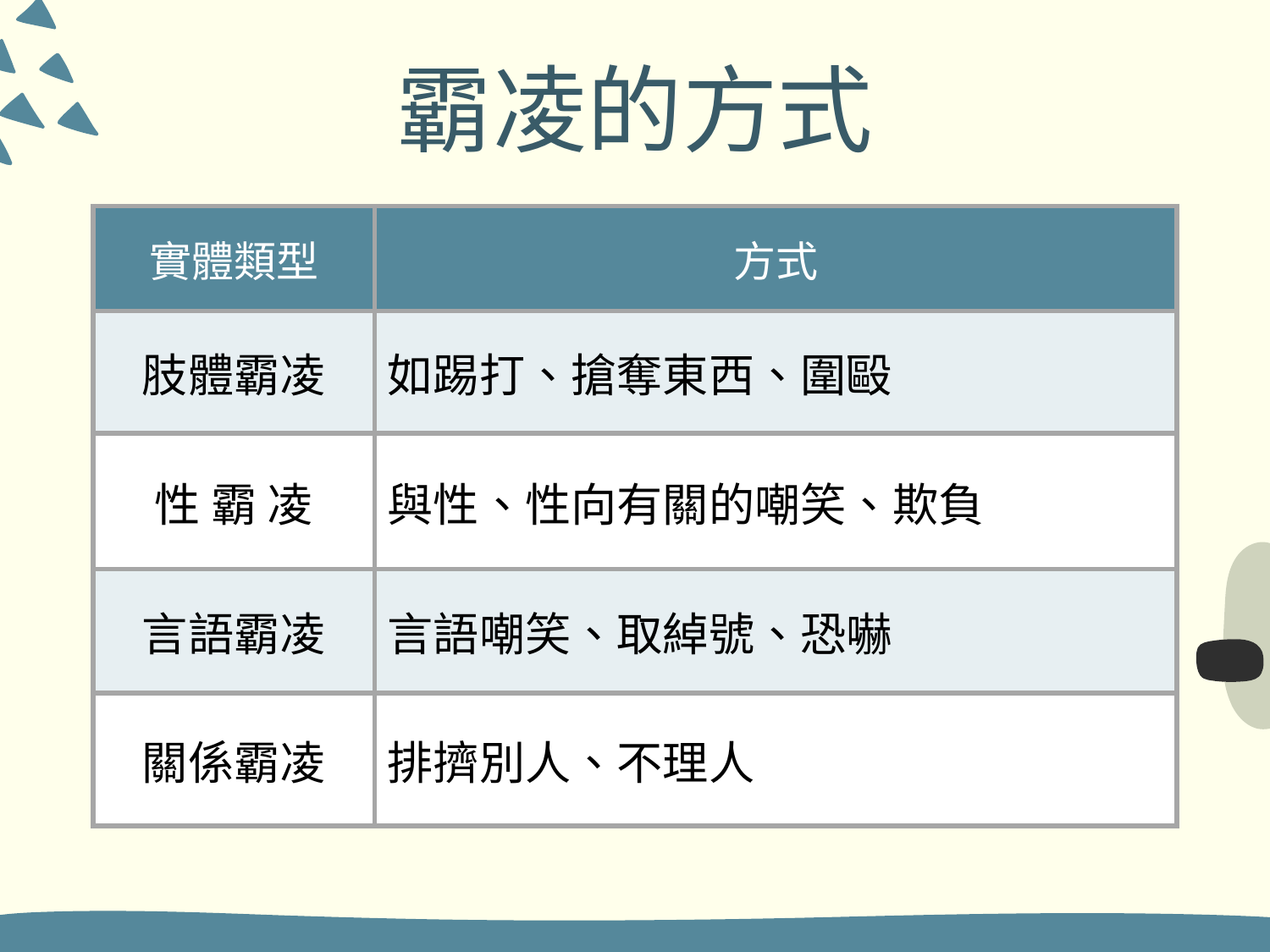

# 霸凌的方式

| 實體類型 | 方式 |
| --- | --- |
| 肢體霸凌 | 如踢打、搶奪東西、圍毆 |
| 性 霸 凌 | 與性、性向有關的嘲笑、欺負 |
| 言語霸凌 | 言語嘲笑、取綽號、恐嚇 |
| 關係霸凌 | 排擠別人、不理人 |